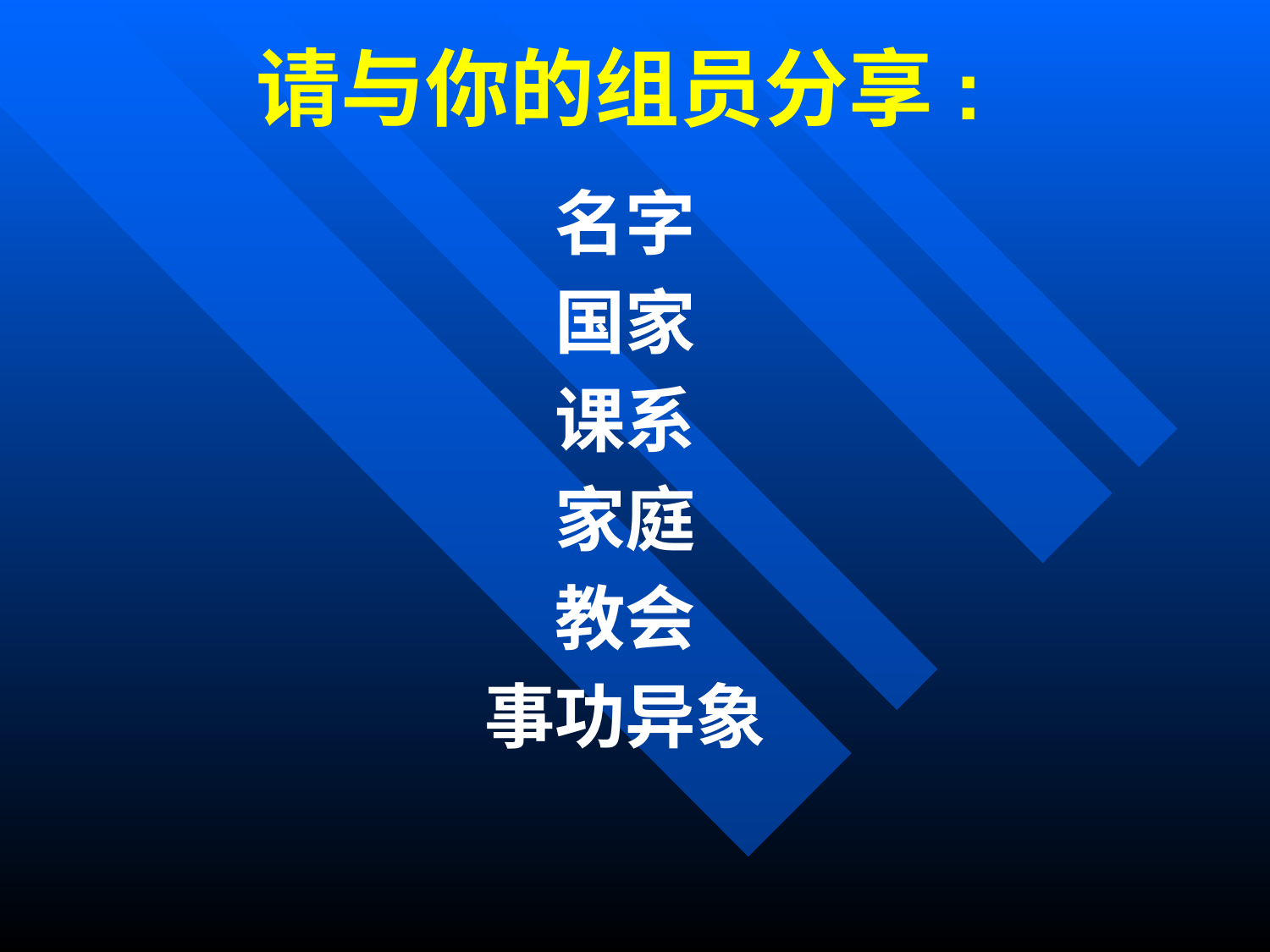

# 请与你的组员分享:
名字
国家
课系
家庭
教会
事功异象